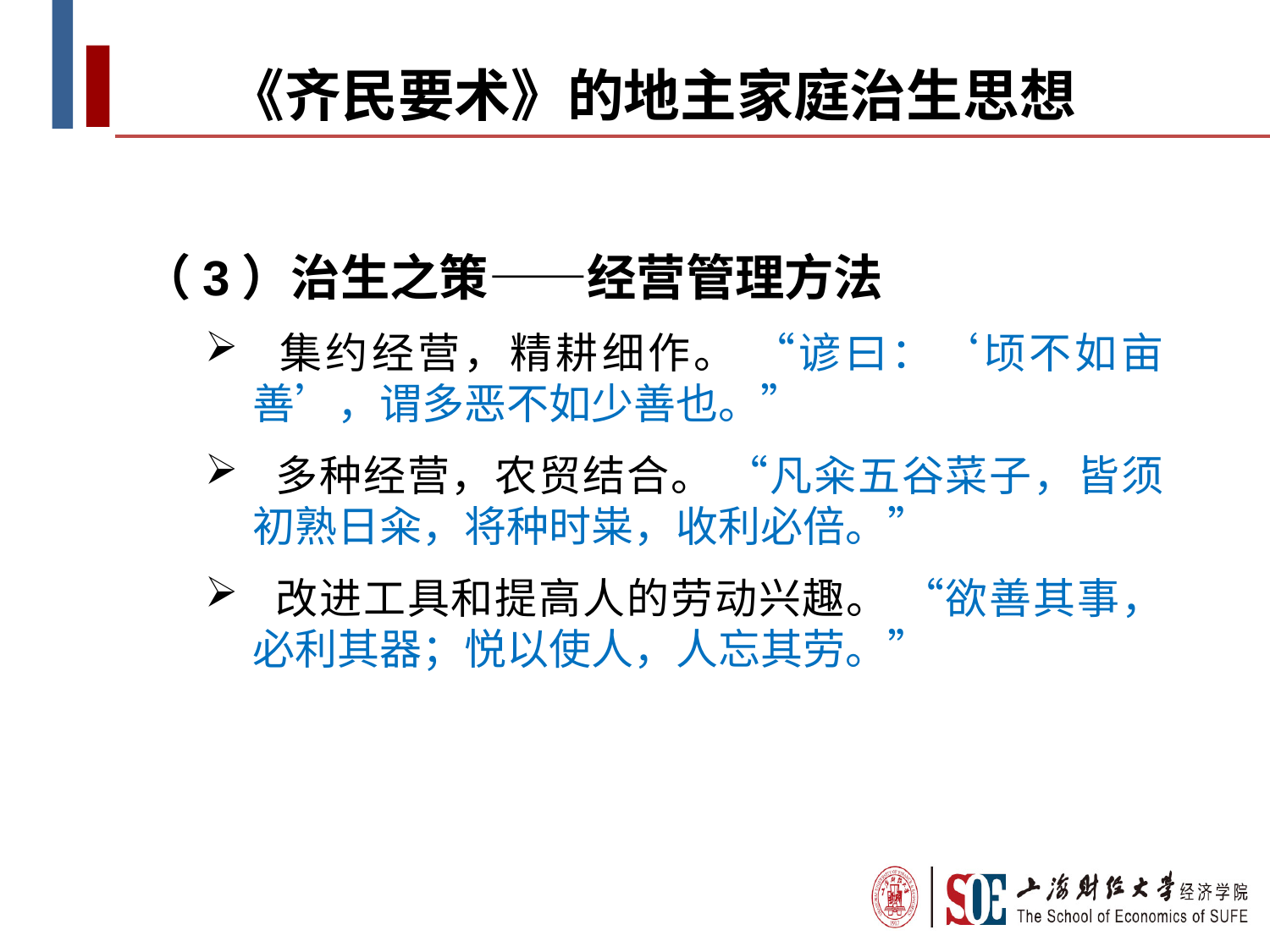

《齐民要术》的地主家庭治生思想
（3）治生之策——经营管理方法
 集约经营，精耕细作。 “谚曰：‘顷不如亩善’，谓多恶不如少善也。”
 多种经营，农贸结合。 “凡籴五谷菜子，皆须初熟日籴，将种时粜，收利必倍。”
 改进工具和提高人的劳动兴趣。 “欲善其事，必利其器；悦以使人，人忘其劳。”